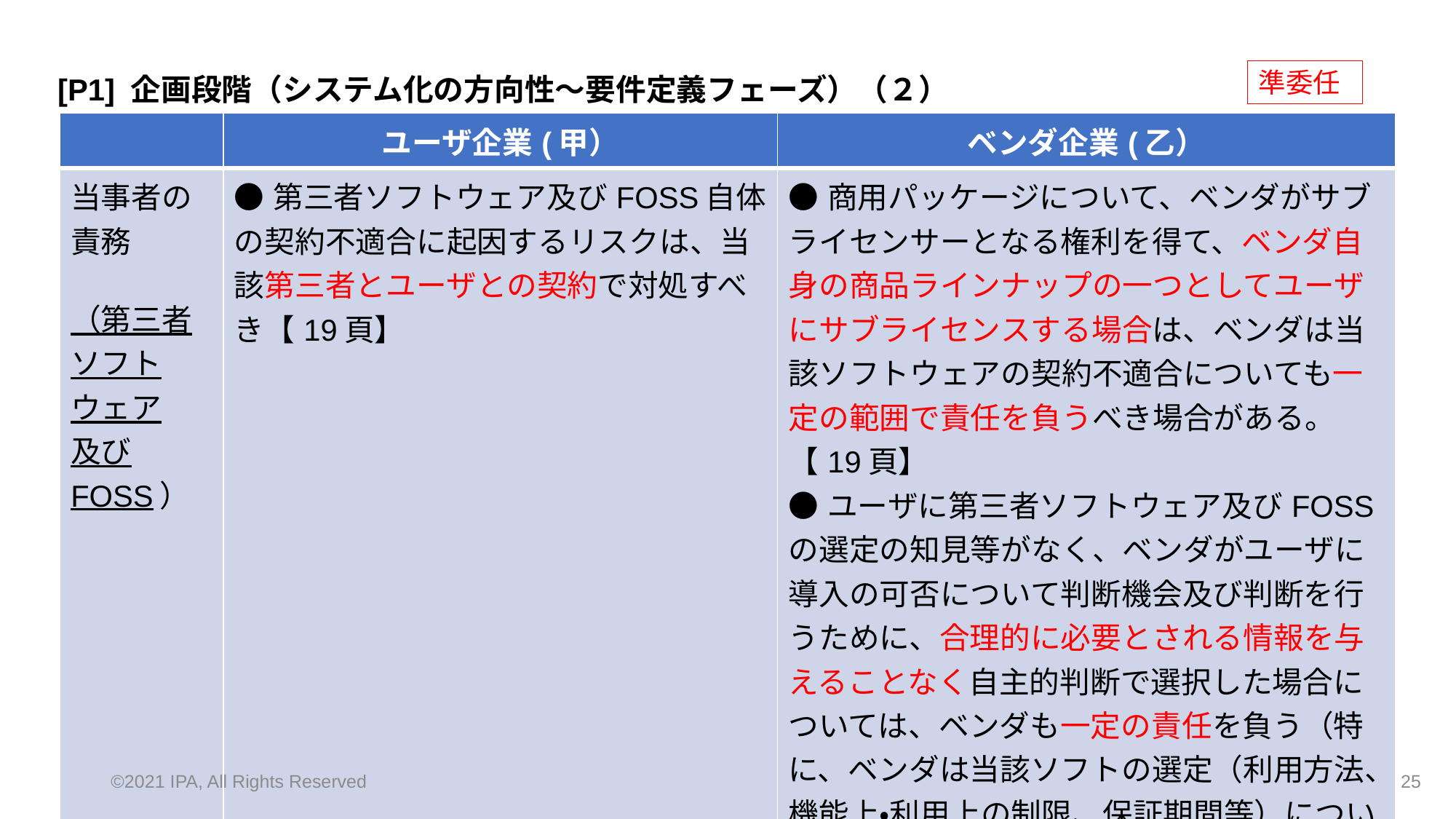

準委任
[P1] 企画段階（システム化の方向性～要件定義フェーズ）（２）
|  | ユーザ企業(甲） | ベンダ企業(乙） |
| --- | --- | --- |
| 当事者の責務 （第三者ソフトウェア 及びFOSS） | ●第三者ソフトウェア及びFOSS自体の契約不適合に起因するリスクは、当該第三者とユーザとの契約で対処すべき【19頁】 | ●商用パッケージについて、ベンダがサブライセンサーとなる権利を得て、ベンダ自身の商品ラインナップの一つとしてユーザにサブライセンスする場合は、ベンダは当該ソフトウェアの契約不適合についても一定の範囲で責任を負うべき場合がある。【19頁】 ●ユーザに第三者ソフトウェア及びFOSSの選定の知見等がなく、ベンダがユーザに導入の可否について判断機会及び判断を行うために、合理的に必要とされる情報を与えることなく自主的判断で選択した場合については、ベンダも一定の責任を負う（特に、ベンダは当該ソフトの選定（利用方法、機能上・利用上の制限、保証期間等）について、専門家としての情報提供義務を契約上の責任として負う。）。【19頁】 |
©2021 IPA, All Rights Reserved
25